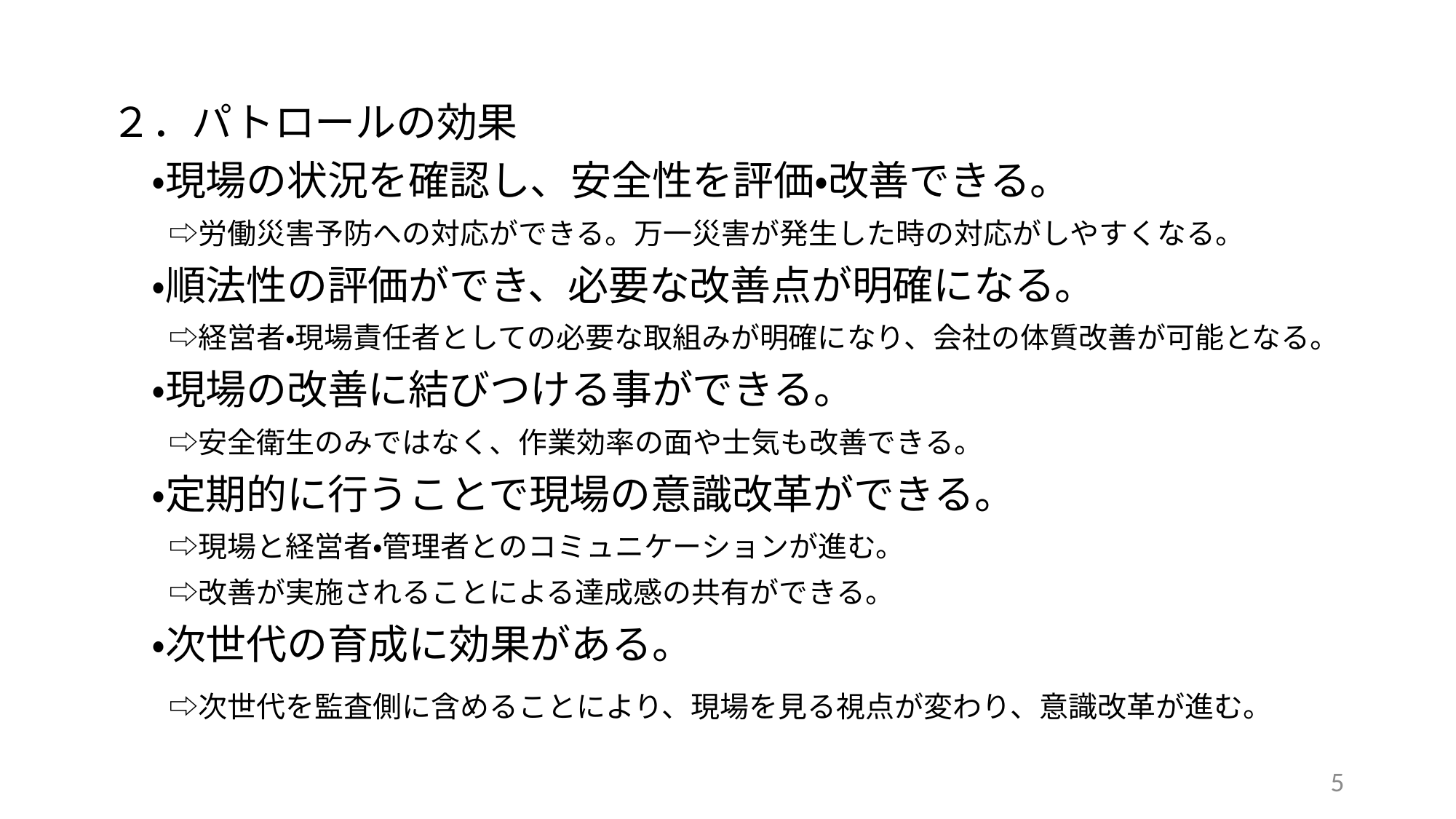

２．パトロールの効果
　・現場の状況を確認し、安全性を評価・改善できる。
　　⇨労働災害予防への対応ができる。万一災害が発生した時の対応がしやすくなる。
　・順法性の評価ができ、必要な改善点が明確になる。
　　⇨経営者・現場責任者としての必要な取組みが明確になり、会社の体質改善が可能となる。
　・現場の改善に結びつける事ができる。
　　⇨安全衛生のみではなく、作業効率の面や士気も改善できる。
　・定期的に行うことで現場の意識改革ができる。
　　⇨現場と経営者・管理者とのコミュニケーションが進む。
　　⇨改善が実施されることによる達成感の共有ができる。
　・次世代の育成に効果がある。
　　⇨次世代を監査側に含めることにより、現場を見る視点が変わり、意識改革が進む。
5